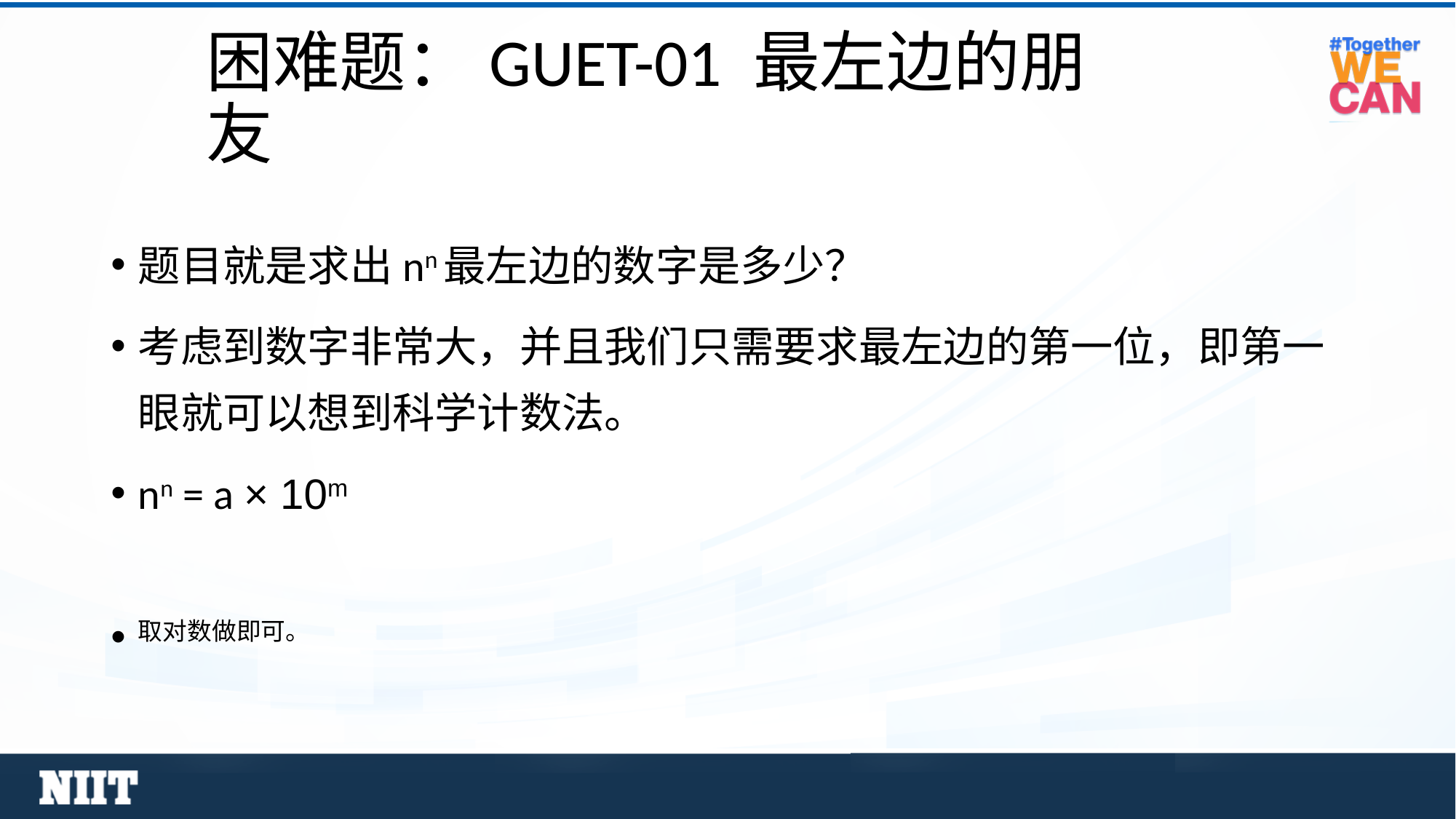

# 困难题：GUET-01 最左边的朋友
题目就是求出nn最左边的数字是多少？
考虑到数字非常大，并且我们只需要求最左边的第一位，即第一眼就可以想到科学计数法。
nn = a × 10m

取对数做即可。
9